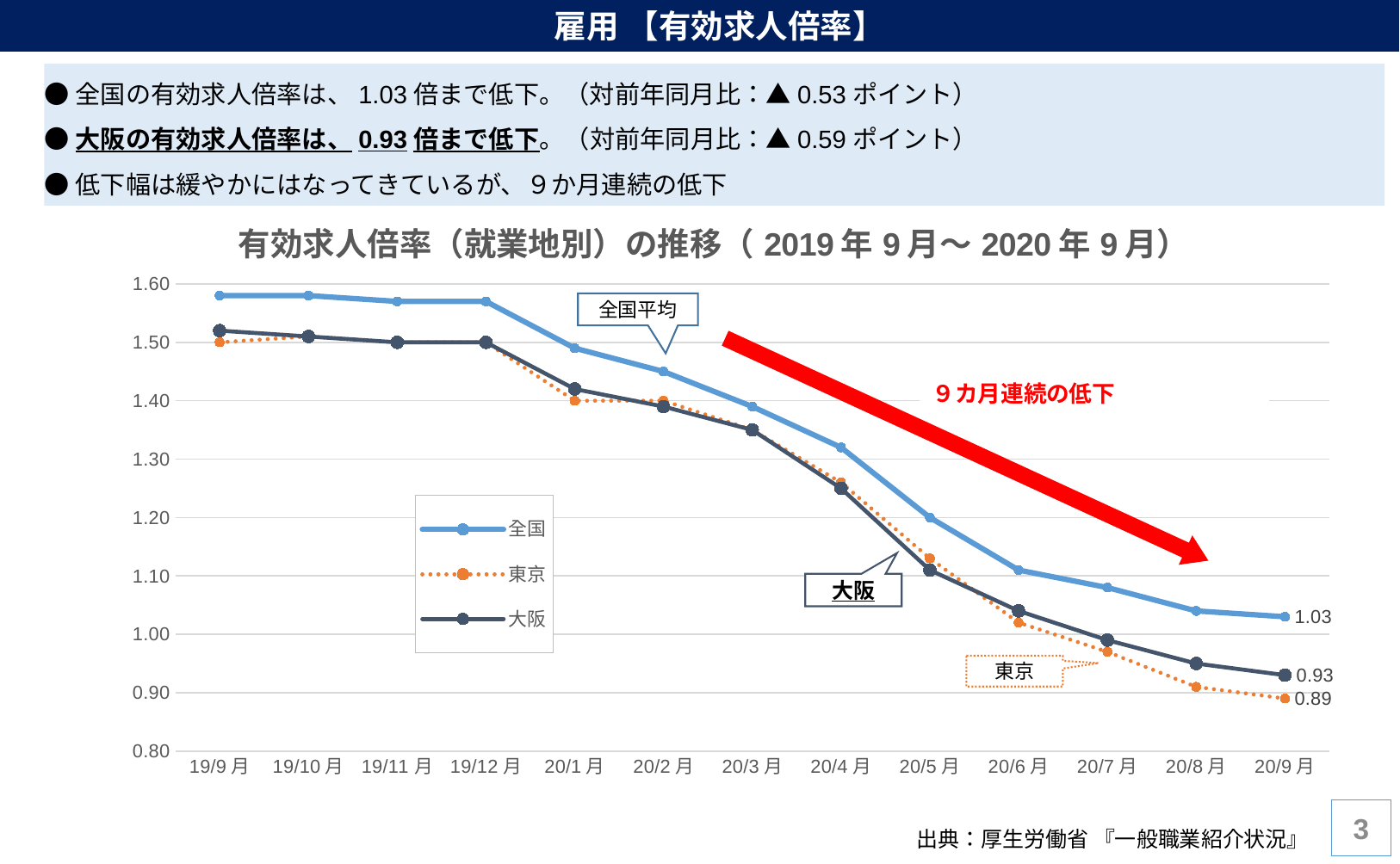

雇用 【有効求人倍率】
●全国の有効求人倍率は、1.03倍まで低下。（対前年同月比：▲0.53ポイント）
●大阪の有効求人倍率は、0.93倍まで低下。（対前年同月比：▲0.59ポイント）
●低下幅は緩やかにはなってきているが、９か月連続の低下

### Chart: 有効求人倍率（就業地別）の推移（2019年9月〜2020年9月）

| Category | 全国 | 東京 | 大阪 |
|---|---|---|---|
| 19/9月 | 1.58 | 1.5 | 1.52 |
| 19/10月 | 1.58 | 1.51 | 1.51 |
| 19/11月 | 1.57 | 1.5 | 1.5 |
| 19/12月 | 1.57 | 1.5 | 1.5 |
| 20/1月 | 1.49 | 1.4 | 1.42 |
| 20/2月 | 1.45 | 1.4 | 1.39 |
| 20/3月 | 1.39 | 1.35 | 1.35 |
| 20/4月 | 1.32 | 1.26 | 1.25 |
| 20/5月 | 1.2 | 1.13 | 1.11 |
| 20/6月 | 1.11 | 1.02 | 1.04 |
| 20/7月 | 1.08 | 0.97 | 0.99 |
| 20/8月 | 1.04 | 0.91 | 0.95 |
| 20/9月 | 1.03 | 0.89 | 0.93 |
全国平均
９カ月連続の低下

大阪
東京
3
出典：厚生労働省 『一般職業紹介状況』